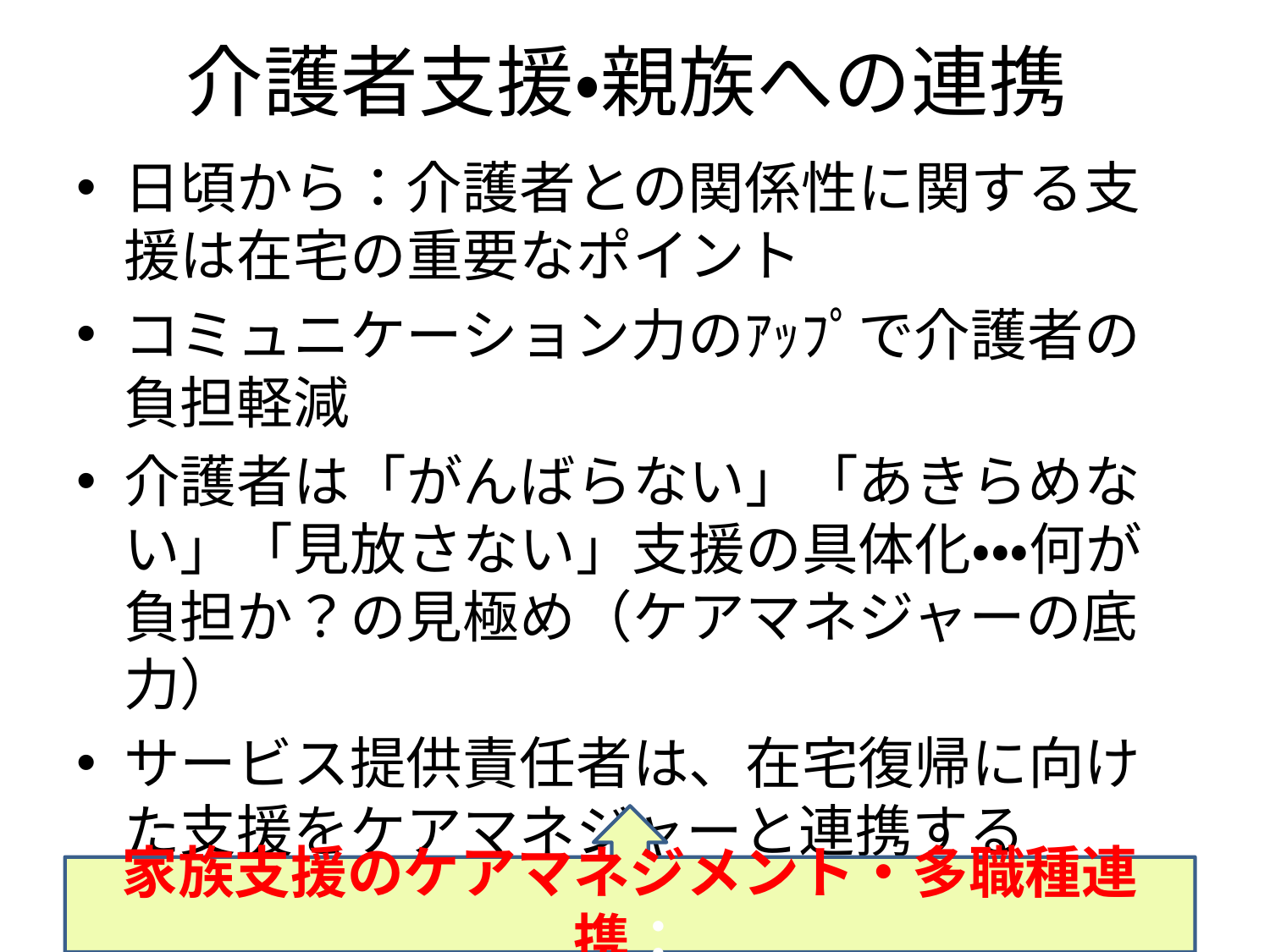

# 介護者支援・親族への連携
日頃から：介護者との関係性に関する支援は在宅の重要なポイント
コミュニケーション力のｱｯﾌﾟで介護者の負担軽減
介護者は「がんばらない」「あきらめない」「見放さない」支援の具体化・・・何が負担か？の見極め（ケアマネジャーの底力）
サービス提供責任者は、在宅復帰に向けた支援をケアマネジャーと連携する
家族支援のケアマネジメント・多職種連携：